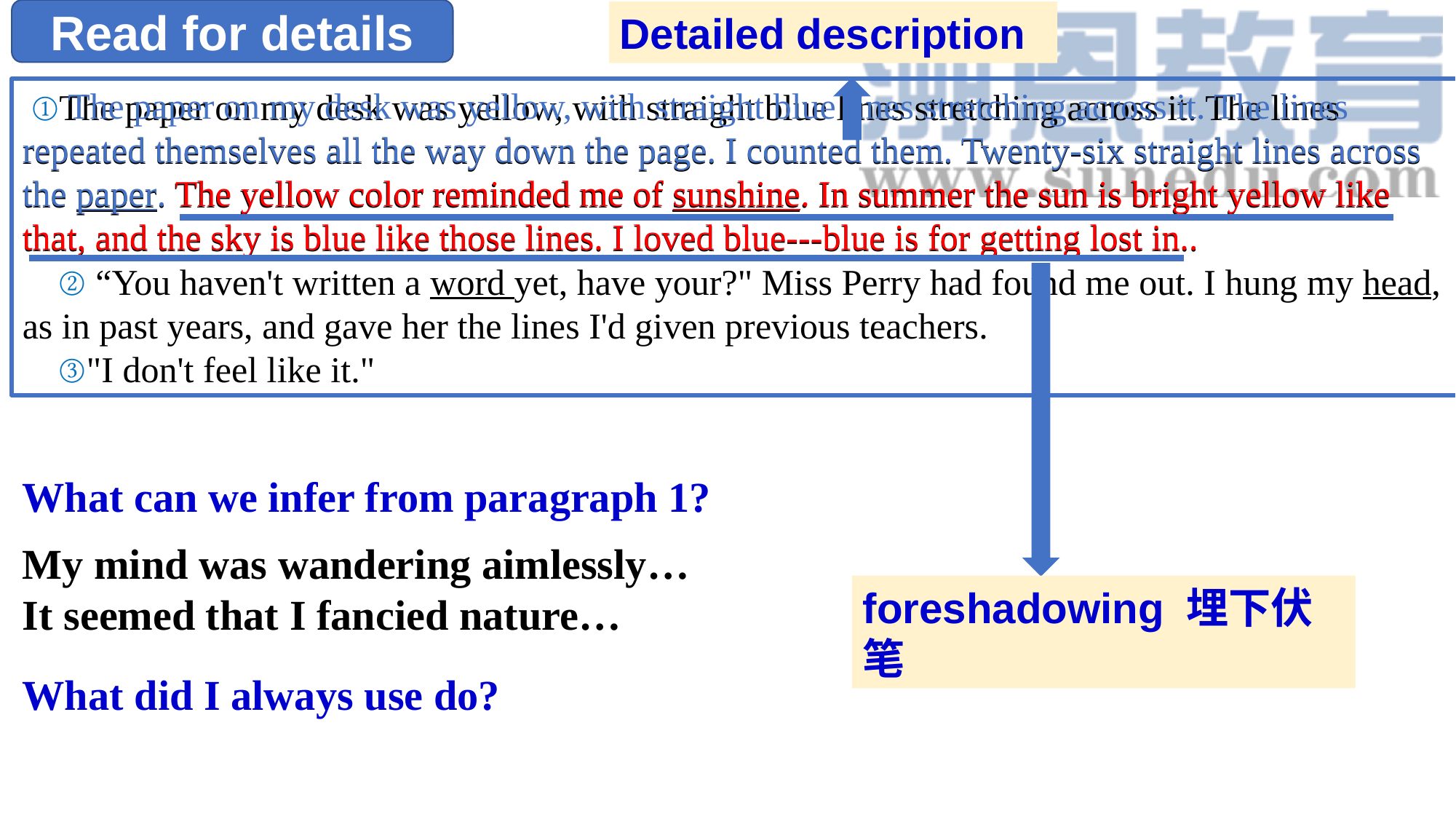

Read for details
Detailed description
     The paper on my desk was yellow, with straight blue lines stretching across it. The lines repeated themselves all the way down the page. I counted them. Twenty-six straight lines across the paper. The yellow color reminded me of sunshine. In summer the sun is bright yellow like that, and the sky is blue like those lines. I loved blue---blue is for getting lost in..

 ①The paper on my desk was yellow, with straight blue lines stretching across it. The lines repeated themselves all the way down the page. I counted them. Twenty-six straight lines across the paper. The yellow color reminded me of sunshine. In summer the sun is bright yellow like that, and the sky is blue like those lines. I loved blue---blue is for getting lost in..
    ② “You haven't written a word yet, have your?" Miss Perry had found me out. I hung my head, as in past years, and gave her the lines I'd given previous teachers.
    ③"I don't feel like it."

What can we infer from paragraph 1?
My mind was wandering aimlessly…
It seemed that I fancied nature…
foreshadowing 埋下伏笔

What did I always use do?